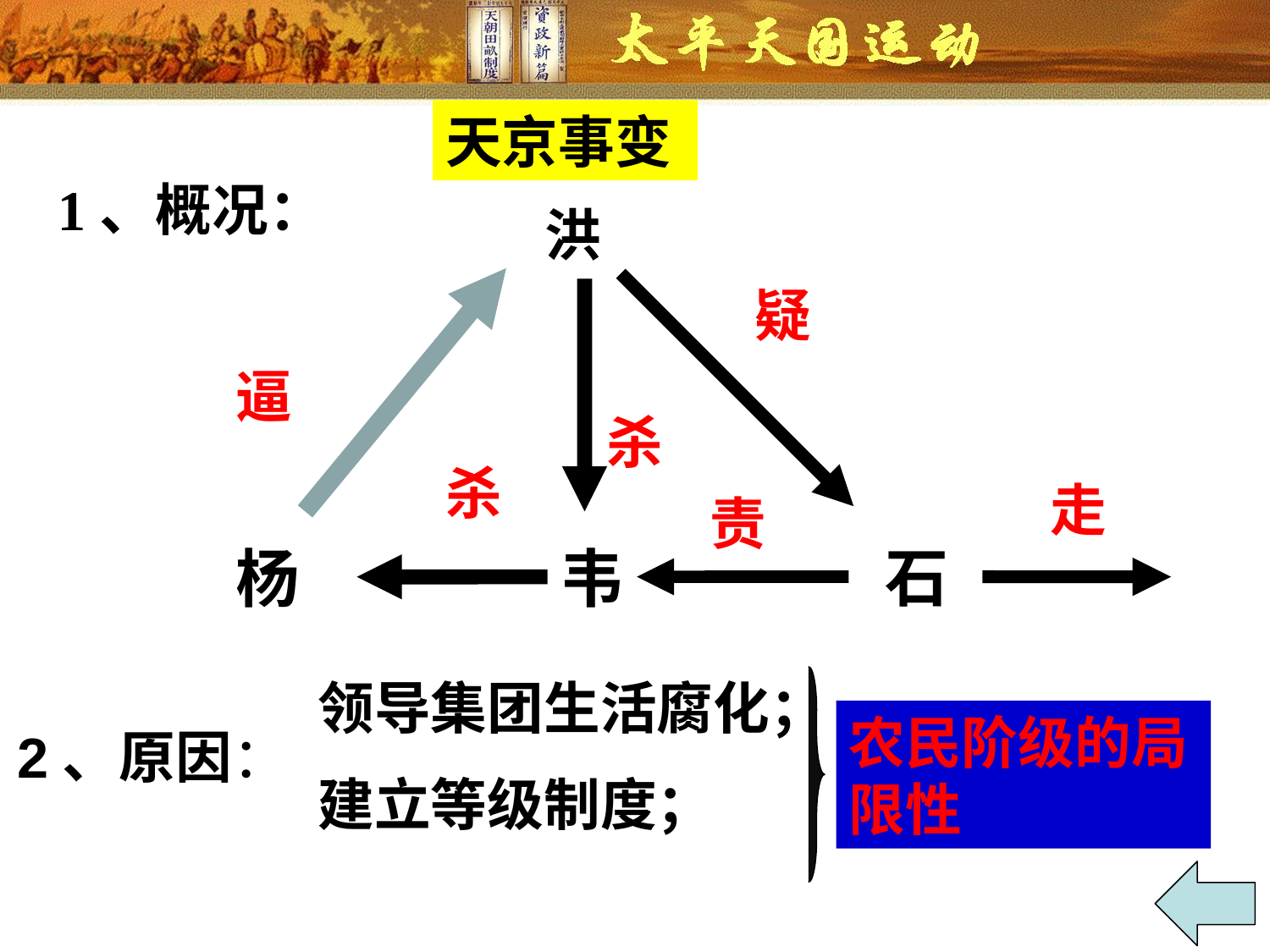

天京事变
1、概况：
洪

疑

逼
杀
杀
走
责
石
杨
韦

领导集团生活腐化；
建立等级制度；

农民阶级的局限性
2、原因：